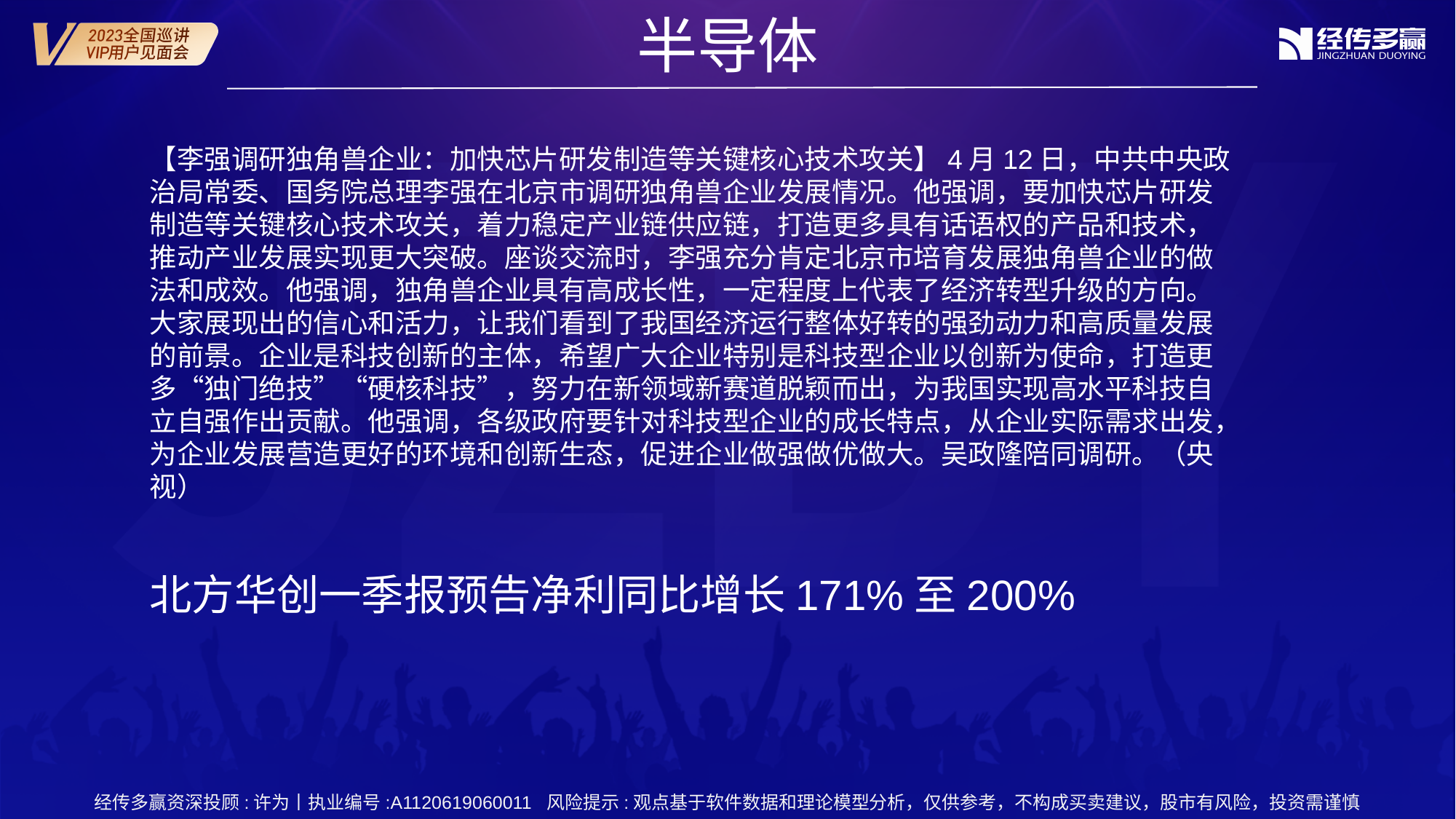

半导体
【李强调研独角兽企业：加快芯片研发制造等关键核心技术攻关】4月12日，中共中央政治局常委、国务院总理李强在北京市调研独角兽企业发展情况。他强调，要加快芯片研发制造等关键核心技术攻关，着力稳定产业链供应链，打造更多具有话语权的产品和技术，推动产业发展实现更大突破。座谈交流时，李强充分肯定北京市培育发展独角兽企业的做法和成效。他强调，独角兽企业具有高成长性，一定程度上代表了经济转型升级的方向。大家展现出的信心和活力，让我们看到了我国经济运行整体好转的强劲动力和高质量发展的前景。企业是科技创新的主体，希望广大企业特别是科技型企业以创新为使命，打造更多“独门绝技”“硬核科技”，努力在新领域新赛道脱颖而出，为我国实现高水平科技自立自强作出贡献。他强调，各级政府要针对科技型企业的成长特点，从企业实际需求出发，为企业发展营造更好的环境和创新生态，促进企业做强做优做大。吴政隆陪同调研。（央视）

北方华创一季报预告净利同比增长171%至200%